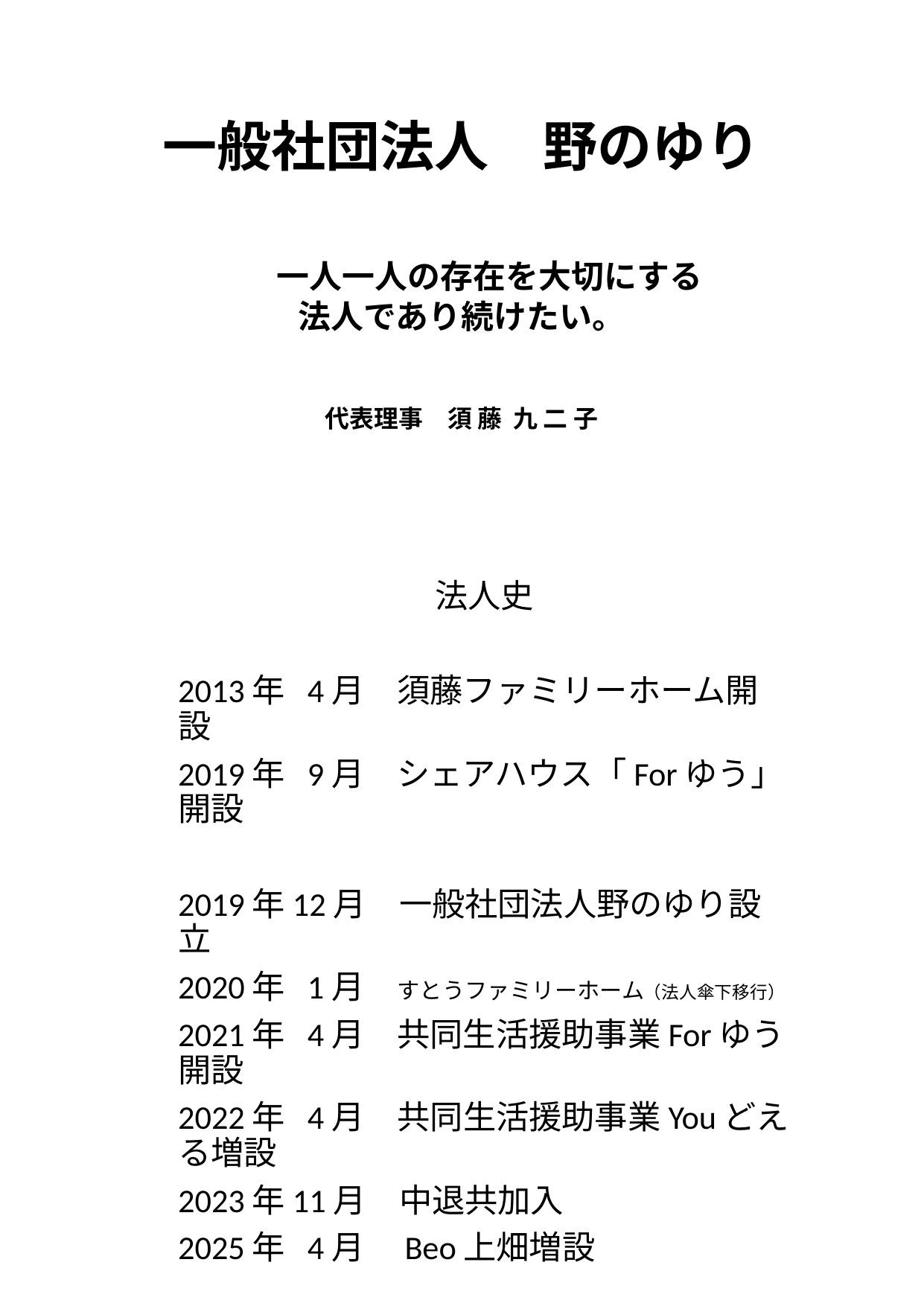

# 一般社団法人　野のゆり 　一人一人の存在を大切にする 法人であり続けたい。 代表理事　須 藤  九 二 子
法人史

2013年  4月　須藤ファミリーホーム開設
2019年  9月　シェアハウス「Forゆう」開設

2019年12月　一般社団法人野のゆり設立
2020年  1月　すとうファミリーホーム（法人傘下移行）
2021年  4月　共同生活援助事業Forゆう開設
2022年  4月　共同生活援助事業Youどえる増設
2023年11月　中退共加入
2025年  4月　Beo上畑増設